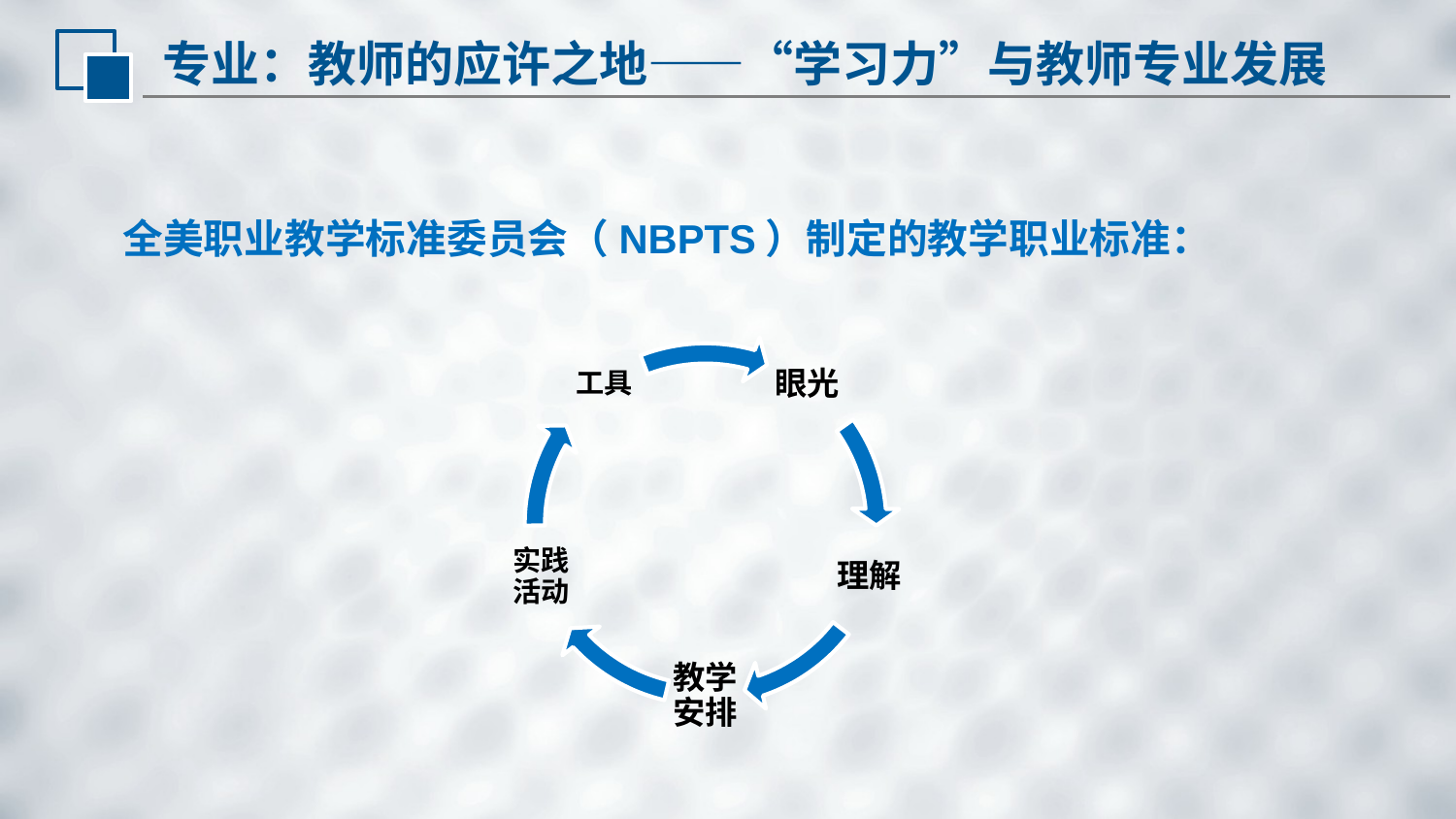

专业：教师的应许之地——“学习力”与教师专业发展

全美职业教学标准委员会（NBPTS）制定的教学职业标准：
眼光
理解
教学安排
实践活动
工具